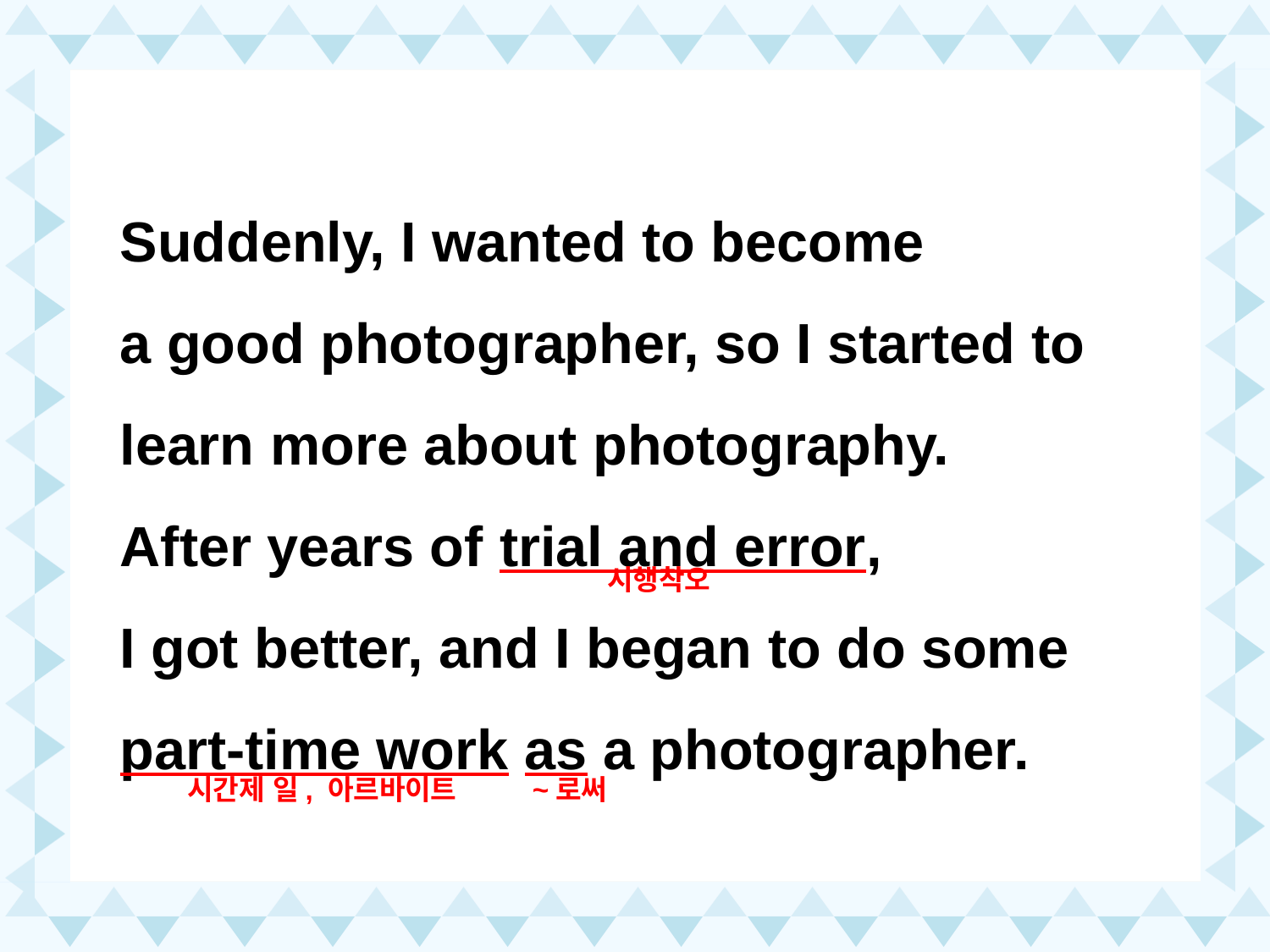

Suddenly, I wanted to become
a good photographer, so I started to learn more about photography.
After years of trial and error,
I got better, and I began to do some part-time work as a photographer.
시행착오
시간제 일, 아르바이트
~로써